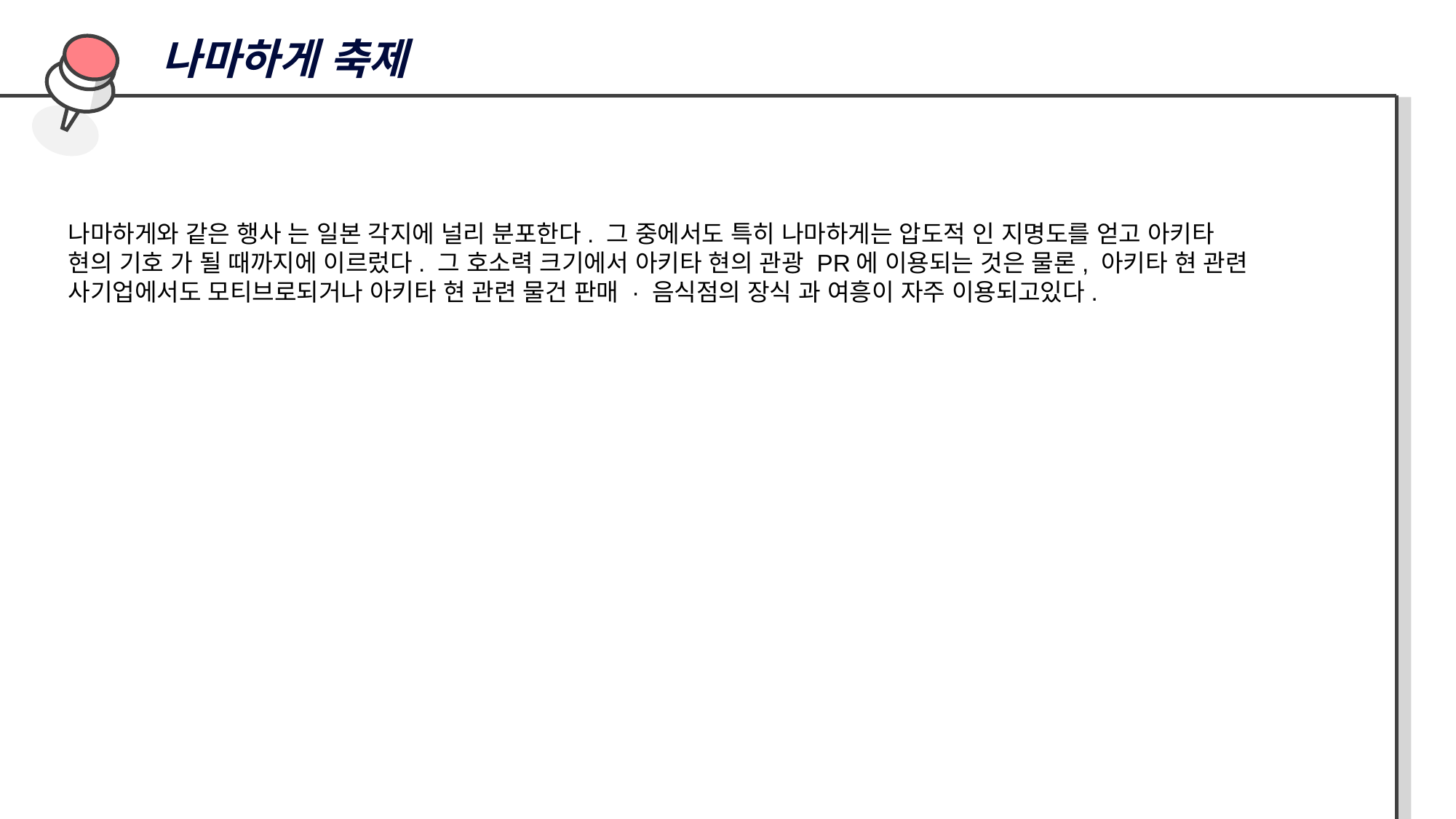

나마하게 축제

나마하게와 같은 행사 는 일본 각지에 널리 분포한다. 그 중에서도 특히 나마하게는 압도적 인 지명도를 얻고 아키타 현의 기호 가 될 때까지에 이르렀다. 그 호소력 크기에서 아키타 현의 관광 PR에 이용되는 것은 물론, 아키타 현 관련 사기업에서도 모티브로되거나 아키타 현 관련 물건 판매 · 음식점의 장식 과 여흥이 자주 이용되고있다.